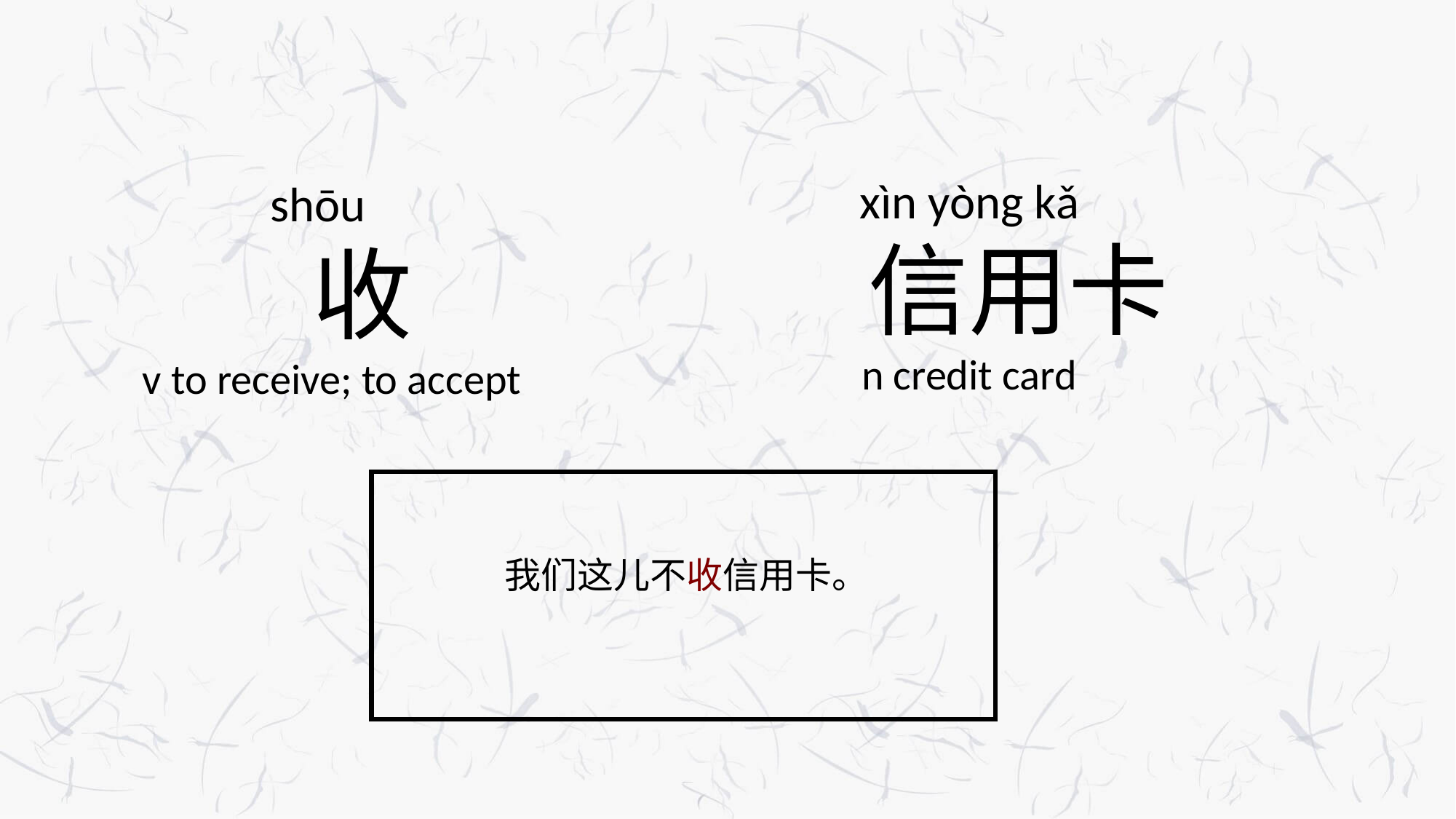

xìn yòng kǎ
shōu
          信用卡
                         n credit card
             收
               v to receive; to accept

我们这儿不收信用卡。